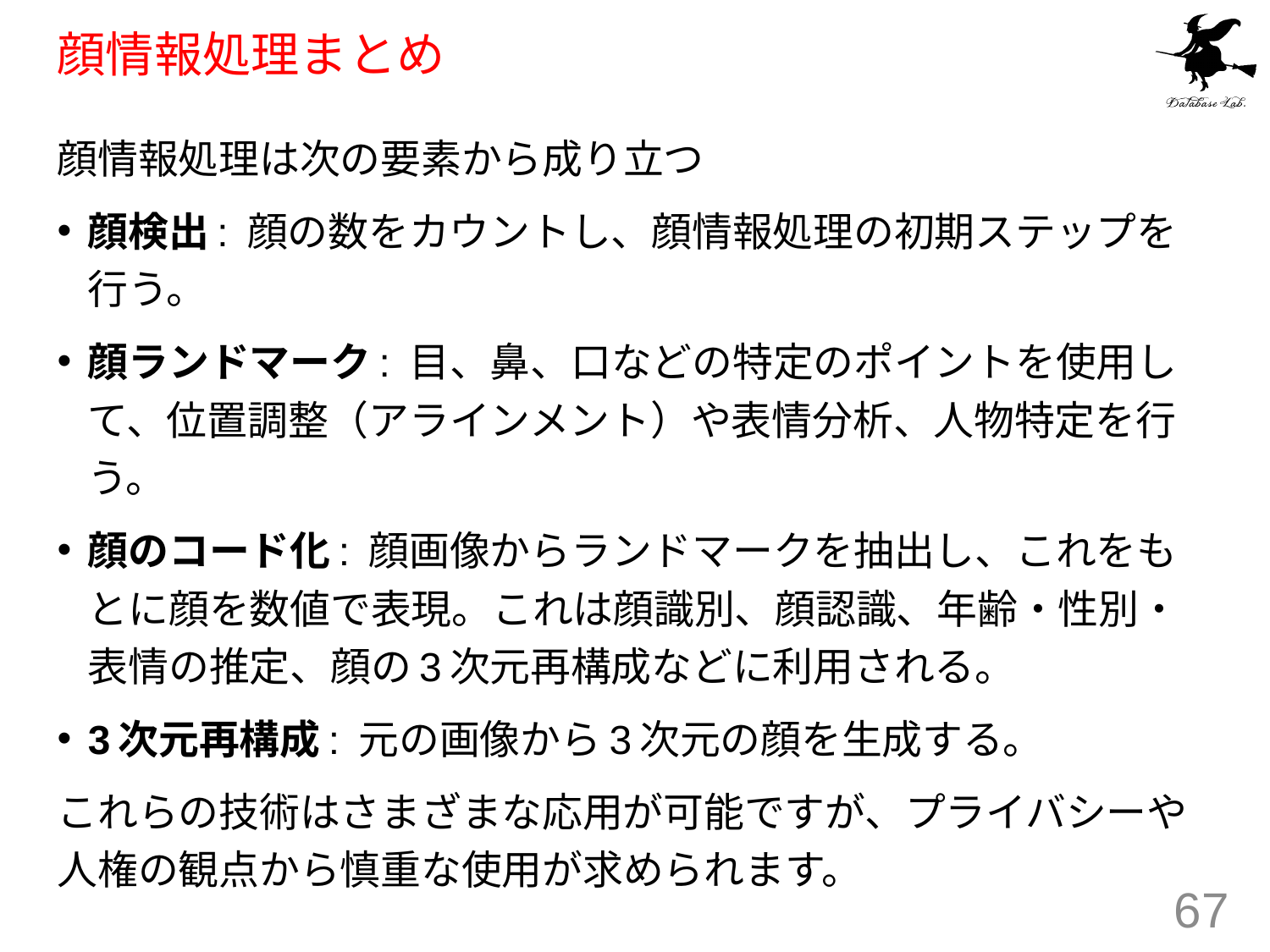

# 顔情報処理まとめ
顔情報処理は次の要素から成り立つ
顔検出: 顔の数をカウントし、顔情報処理の初期ステップを行う。
顔ランドマーク: 目、鼻、口などの特定のポイントを使用して、位置調整（アラインメント）や表情分析、人物特定を行う。
顔のコード化: 顔画像からランドマークを抽出し、これをもとに顔を数値で表現。これは顔識別、顔認識、年齢・性別・表情の推定、顔の3次元再構成などに利用される。
3次元再構成: 元の画像から3次元の顔を生成する。
これらの技術はさまざまな応用が可能ですが、プライバシーや人権の観点から慎重な使用が求められます。
67